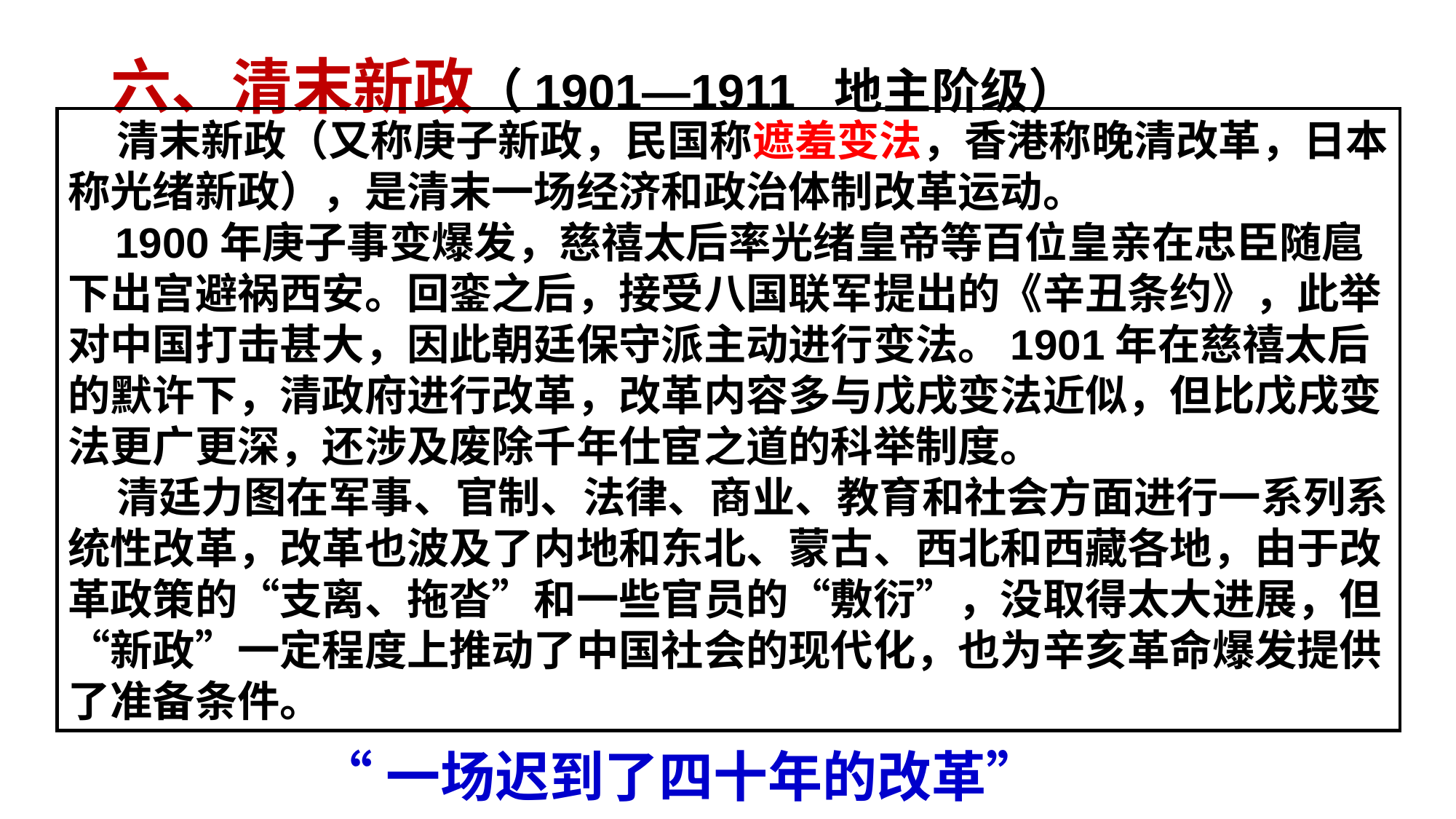

六、清末新政（1901—1911  地主阶级）
    清末新政（又称庚子新政，民国称遮羞变法，香港称晚清改革，日本称光绪新政），是清末一场经济和政治体制改革运动。
    1900年庚子事变爆发，慈禧太后率光绪皇帝等百位皇亲在忠臣随扈下出宫避祸西安。回銮之后，接受八国联军提出的《辛丑条约》，此举对中国打击甚大，因此朝廷保守派主动进行变法。1901年在慈禧太后的默许下，清政府进行改革，改革内容多与戊戌变法近似，但比戊戌变法更广更深，还涉及废除千年仕宦之道的科举制度。
    清廷力图在军事、官制、法律、商业、教育和社会方面进行一系列系统性改革，改革也波及了内地和东北、蒙古、西北和西藏各地，由于改革政策的“支离、拖沓”和一些官员的“敷衍”，没取得太大进展，但“新政”一定程度上推动了中国社会的现代化，也为辛亥革命爆发提供了准备条件。
“一场迟到了四十年的改革”